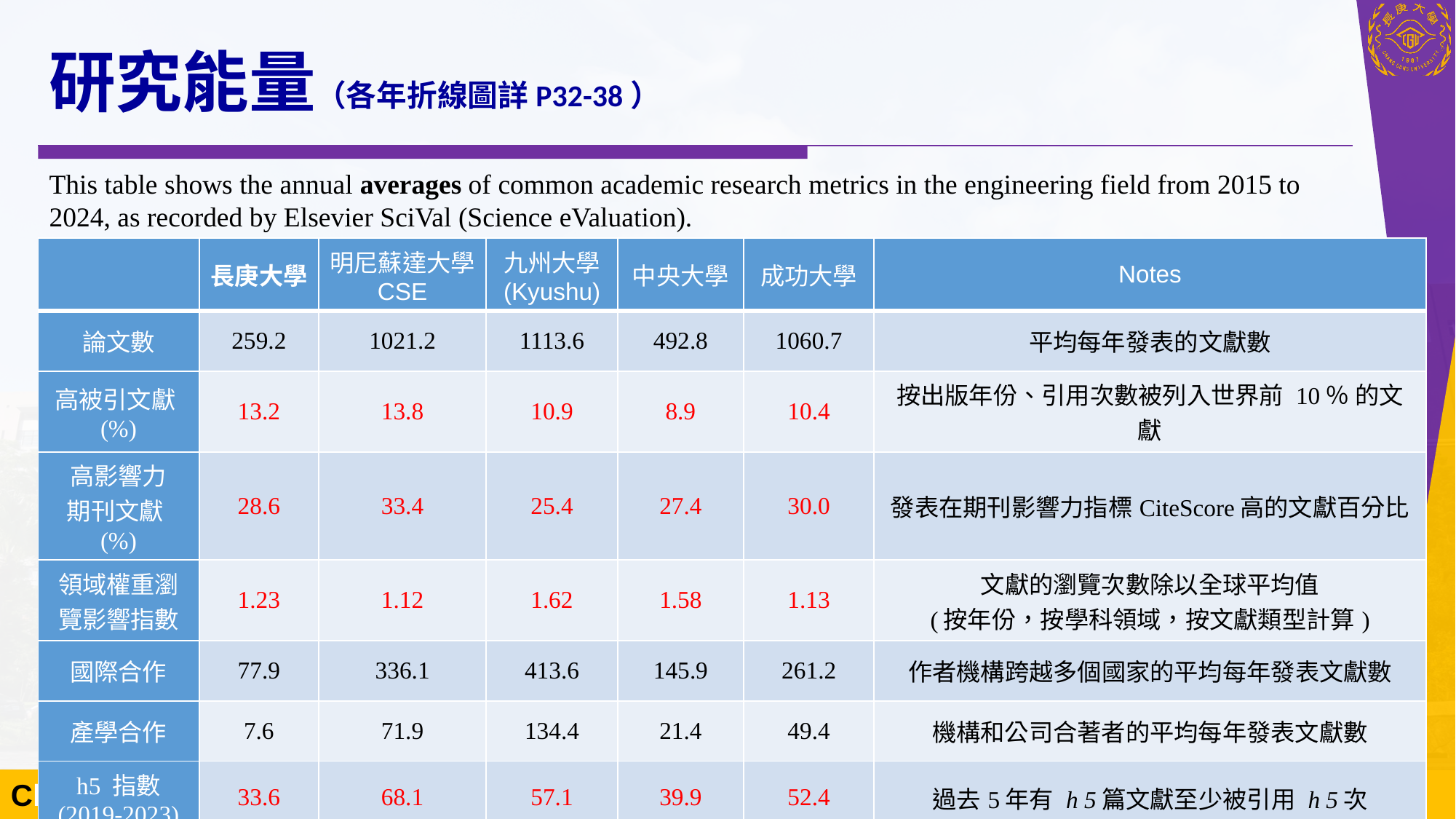

# 研究能量（各年折線圖詳P32-38）
This table shows the annual averages of common academic research metrics in the engineering field from 2015 to 2024, as recorded by Elsevier SciVal (Science eValuation).
|  | 長庚大學 | 明尼蘇達大學 CSE | 九州大學 (Kyushu) | 中央大學 | 成功大學 | Notes |
| --- | --- | --- | --- | --- | --- | --- |
| 論文數 | 259.2 | 1021.2 | 1113.6 | 492.8 | 1060.7 | 平均每年發表的文獻數 |
| 高被引文獻(%) | 13.2 | 13.8 | 10.9 | 8.9 | 10.4 | 按出版年份、引用次數被列入世界前 10％ 的文獻 |
| 高影響力 期刊文獻(%) | 28.6 | 33.4 | 25.4 | 27.4 | 30.0 | 發表在期刊影響力指標CiteScore高的文獻百分比 |
| 領域權重瀏覽影響指數 | 1.23 | 1.12 | 1.62 | 1.58 | 1.13 | 文獻的瀏覽次數除以全球平均值 (按年份，按學科領域，按文獻類型計算) |
| 國際合作 | 77.9 | 336.1 | 413.6 | 145.9 | 261.2 | 作者機構跨越多個國家的平均每年發表文獻數 |
| 產學合作 | 7.6 | 71.9 | 134.4 | 21.4 | 49.4 | 機構和公司合著者的平均每年發表文獻數 |
| h5 指數 (2019-2023) | 33.6 | 68.1 | 57.1 | 39.9 | 52.4 | 過去5年有 h 5篇文獻至少被引用 h 5次 |
29